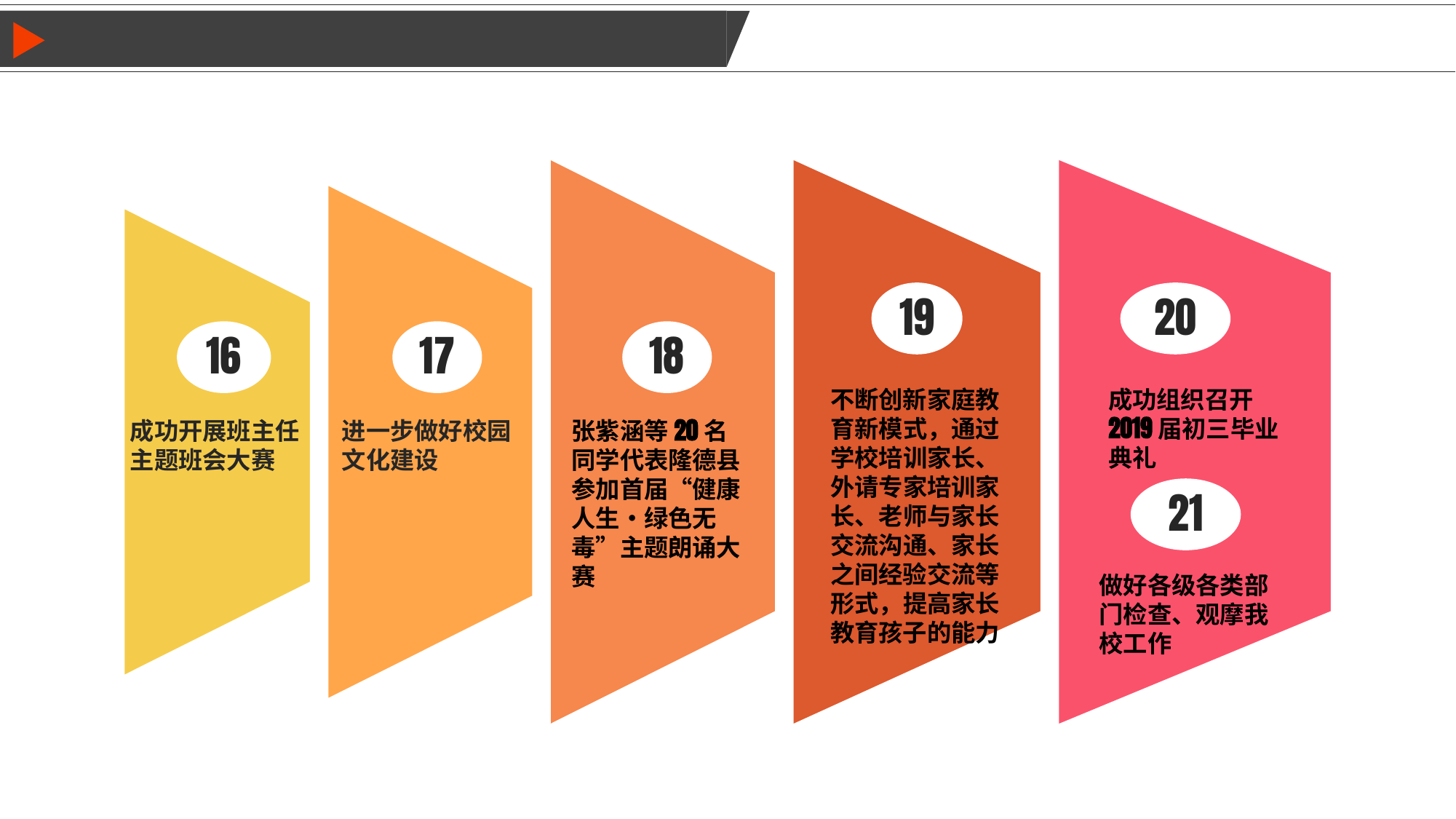

19
20
16
17
18
不断创新家庭教育新模式，通过学校培训家长、外请专家培训家长、老师与家长交流沟通、家长之间经验交流等形式，提高家长教育孩子的能力
成功组织召开2019届初三毕业典礼
成功开展班主任主题班会大赛
进一步做好校园文化建设
张紫涵等20名同学代表隆德县参加首届“健康人生•绿色无毒”主题朗诵大赛
21
做好各级各类部门检查、观摩我校工作